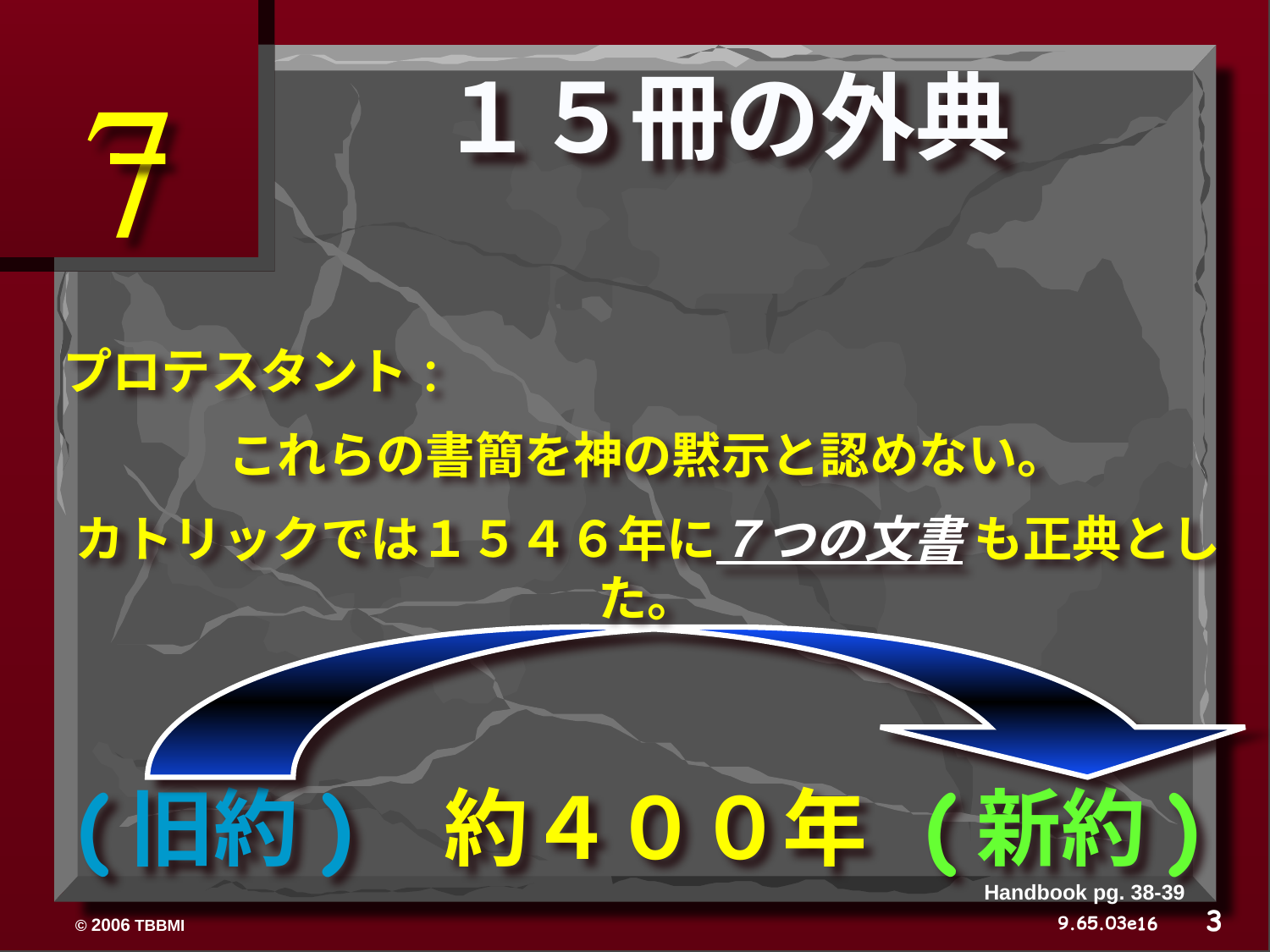

7

１５冊の外典
プロテスタント:
これらの書簡を神の黙示と認めない。
カトリックでは１５４６年に７つの文書 も正典とした。

(旧約)  約４００年   (新約)
Handbook pg. 38-39
3
16